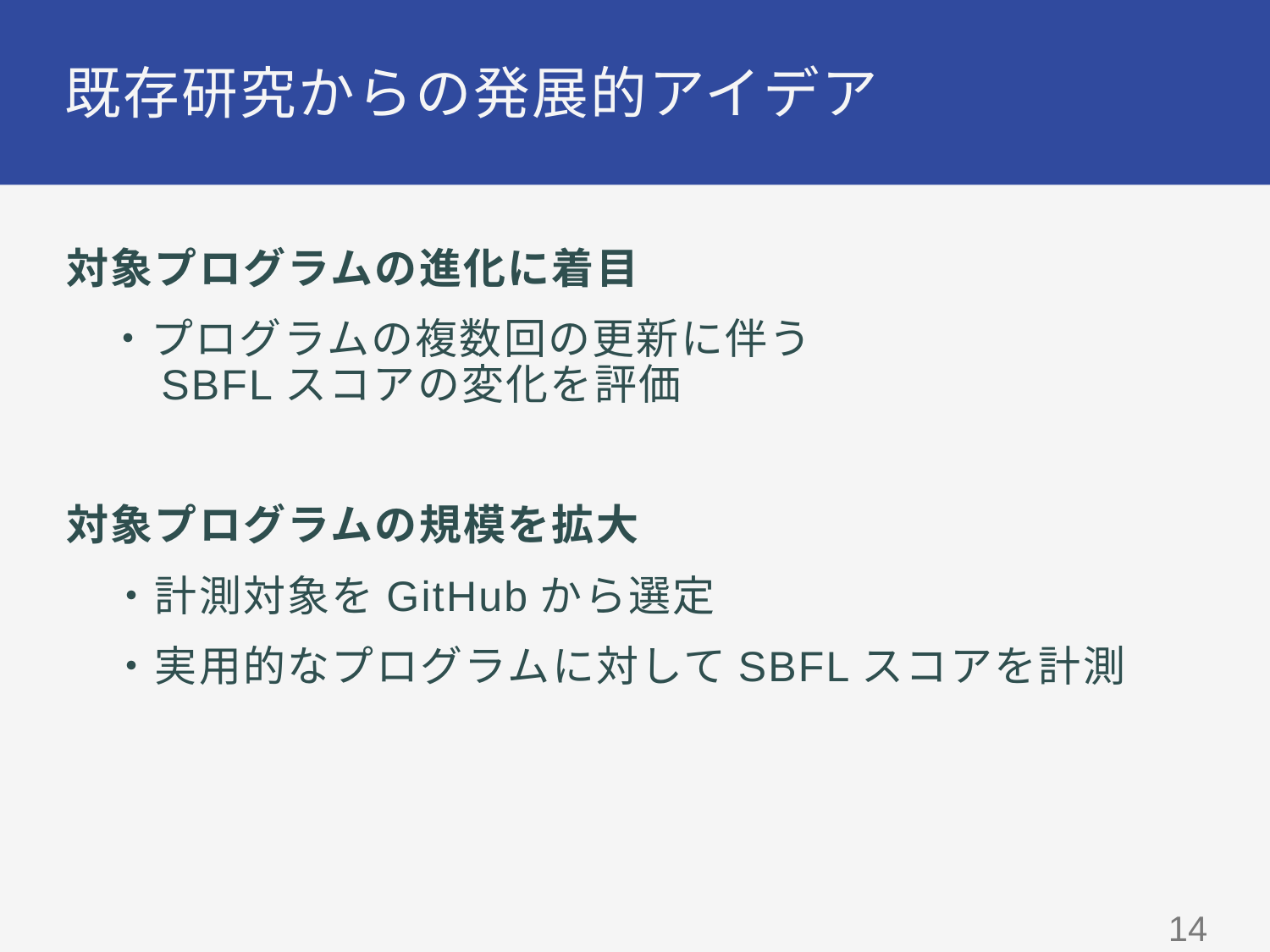

# 既存研究からの発展的アイデア
対象プログラムの進化に着目
　・プログラムの複数回の更新に伴う
　　SBFLスコアの変化を評価

対象プログラムの規模を拡大
　・計測対象をGitHubから選定
　・実用的なプログラムに対してSBFLスコアを計測
14